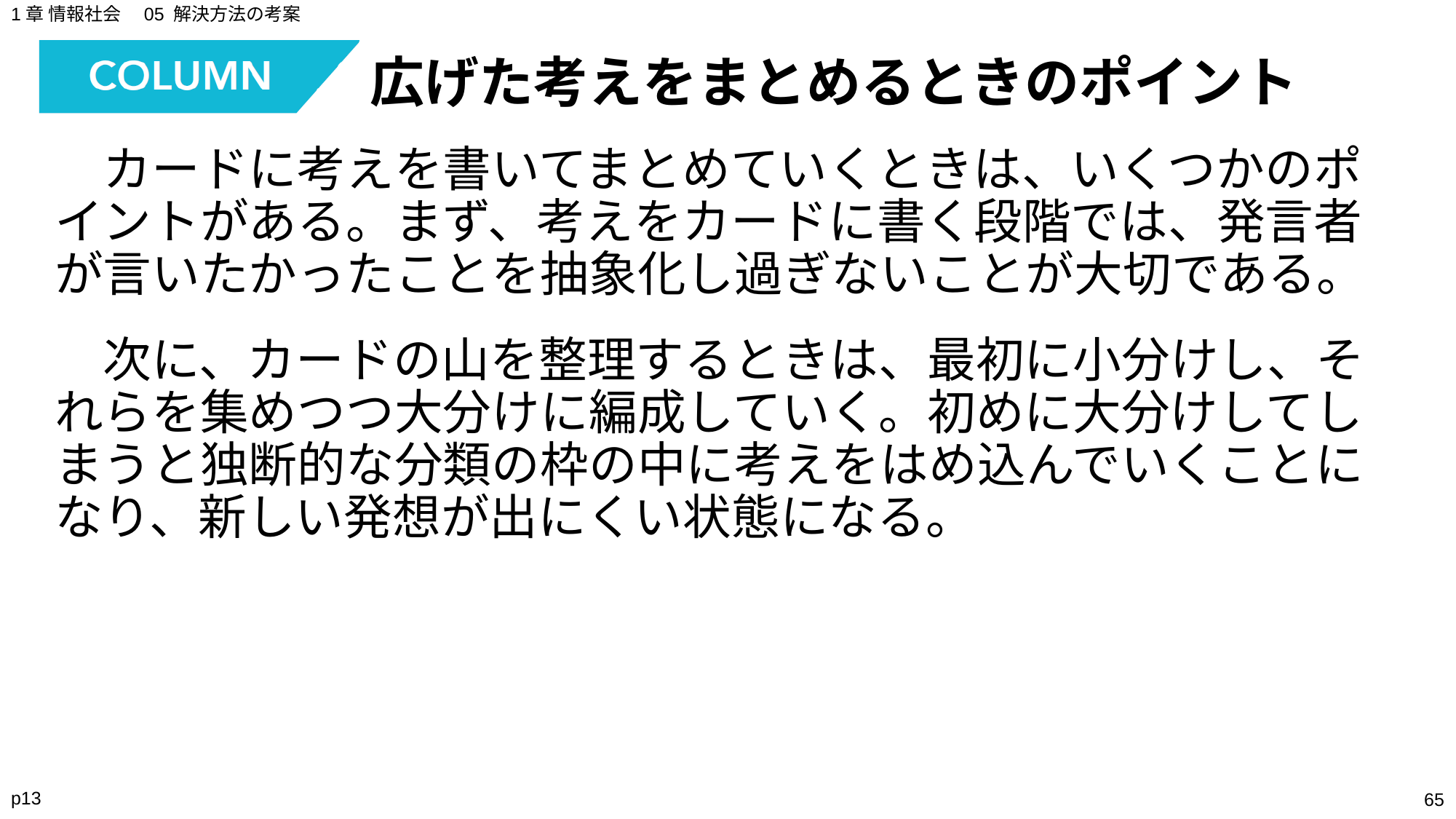

1章 情報社会　05 解決方法の考案

広げた考えをまとめるときのポイント
　カードに考えを書いてまとめていくときは、いくつかのポイントがある。まず、考えをカードに書く段階では、発言者が言いたかったことを抽象化し過ぎないことが大切である。
　次に、カードの山を整理するときは、最初に小分けし、それらを集めつつ大分けに編成していく。初めに大分けしてしまうと独断的な分類の枠の中に考えをはめ込んでいくことになり、新しい発想が出にくい状態になる。
p13
65